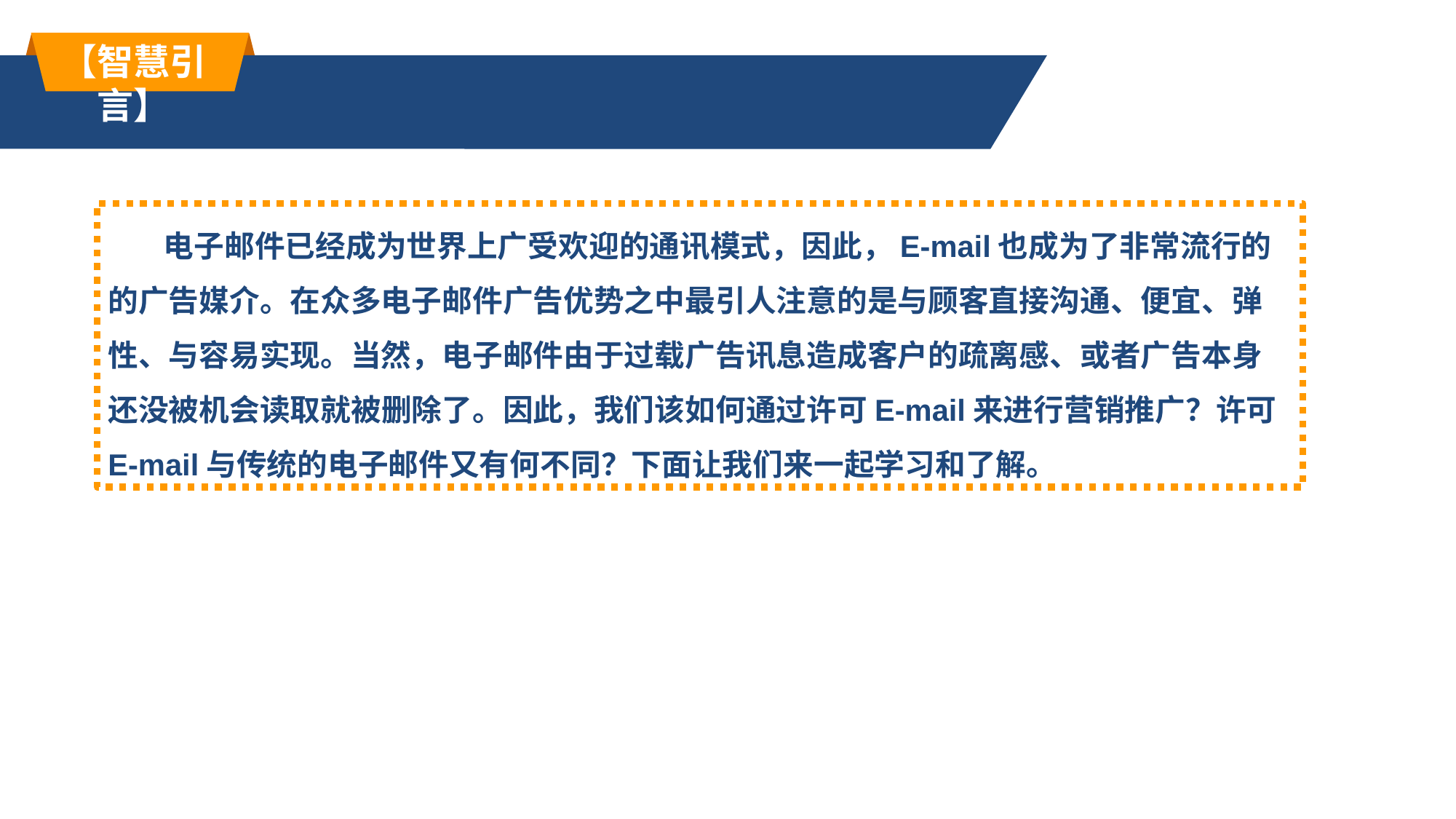

【智慧引言】

       电子邮件已经成为世界上广受欢迎的通讯模式，因此，E-mail也成为了非常流行的的广告媒介。在众多电子邮件广告优势之中最引人注意的是与顾客直接沟通、便宜、弹性、与容易实现。当然，电子邮件由于过载广告讯息造成客户的疏离感、或者广告本身还没被机会读取就被删除了。因此，我们该如何通过许可E-mail来进行营销推广？许可E-mail与传统的电子邮件又有何不同？下面让我们来一起学习和了解。